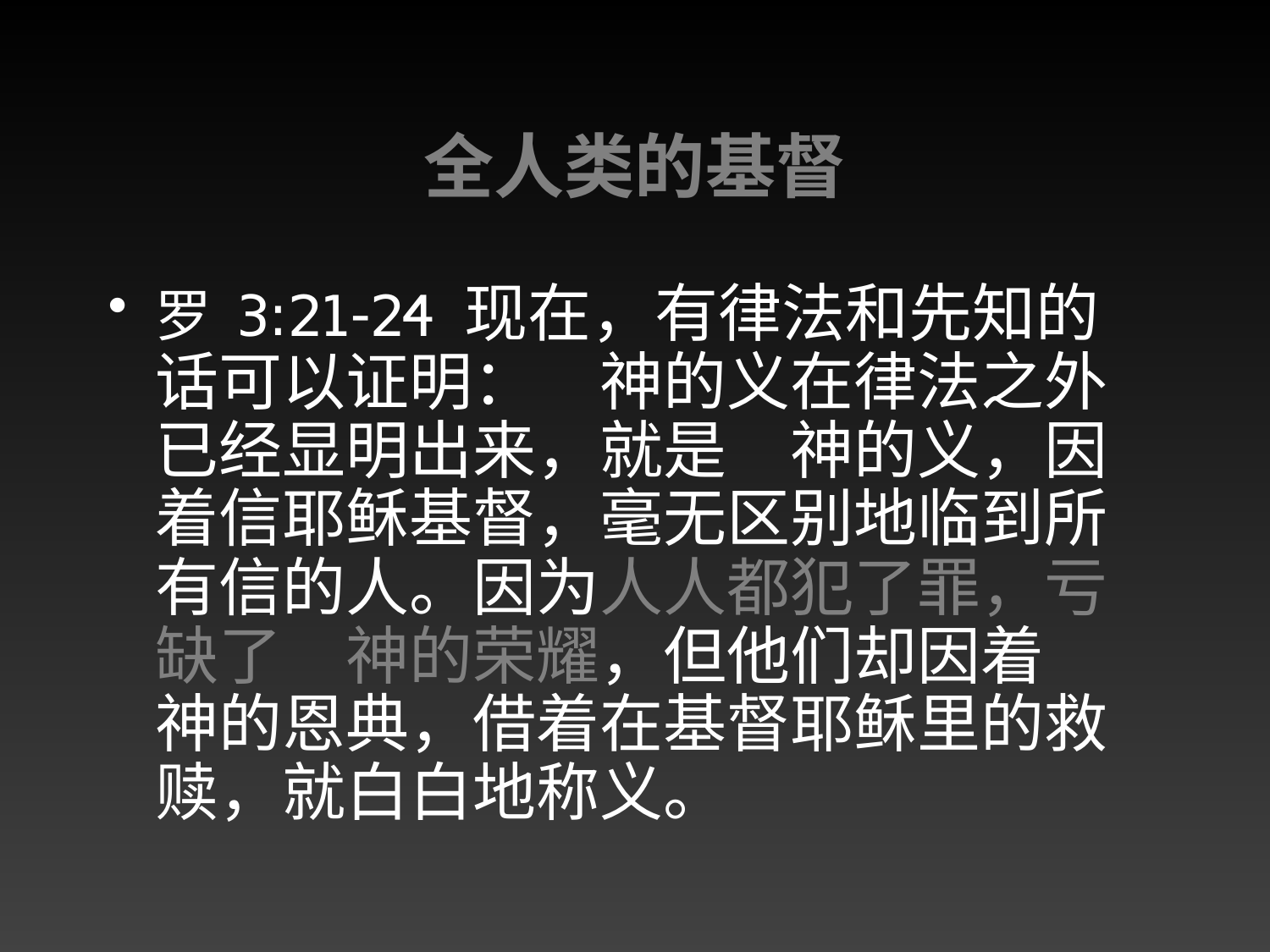

# 全人类的基督
罗 3:21-24 现在，有律法和先知的话可以证明：　神的义在律法之外已经显明出来，就是　神的义，因着信耶稣基督，毫无区别地临到所有信的人。因为人人都犯了罪，亏缺了　神的荣耀，但他们却因着　神的恩典，借着在基督耶稣里的救赎，就白白地称义。